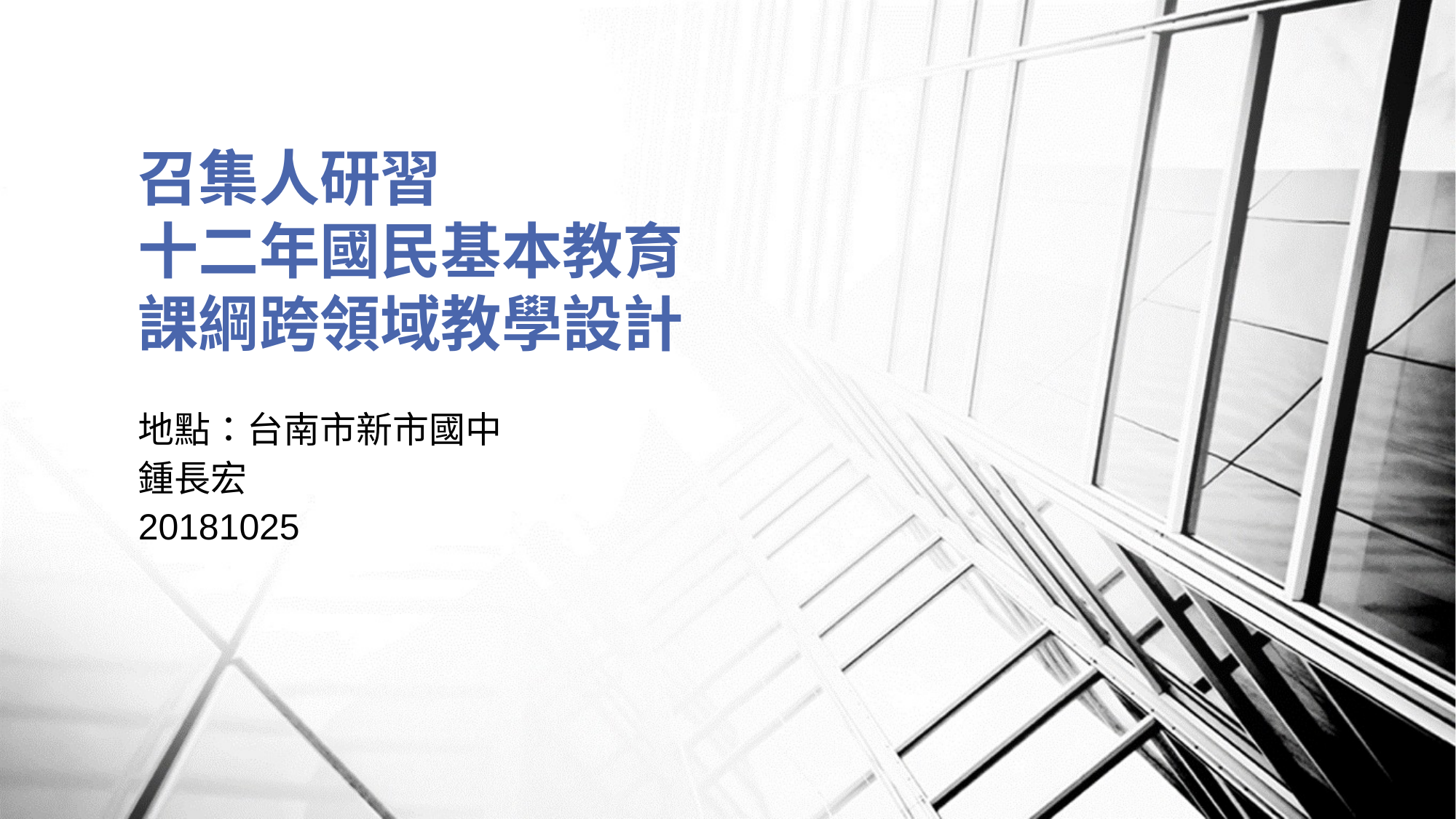

# 召集人研習 十二年國民基本教育課綱跨領域教學設計
地點：台南市新市國中
鍾長宏
20181025